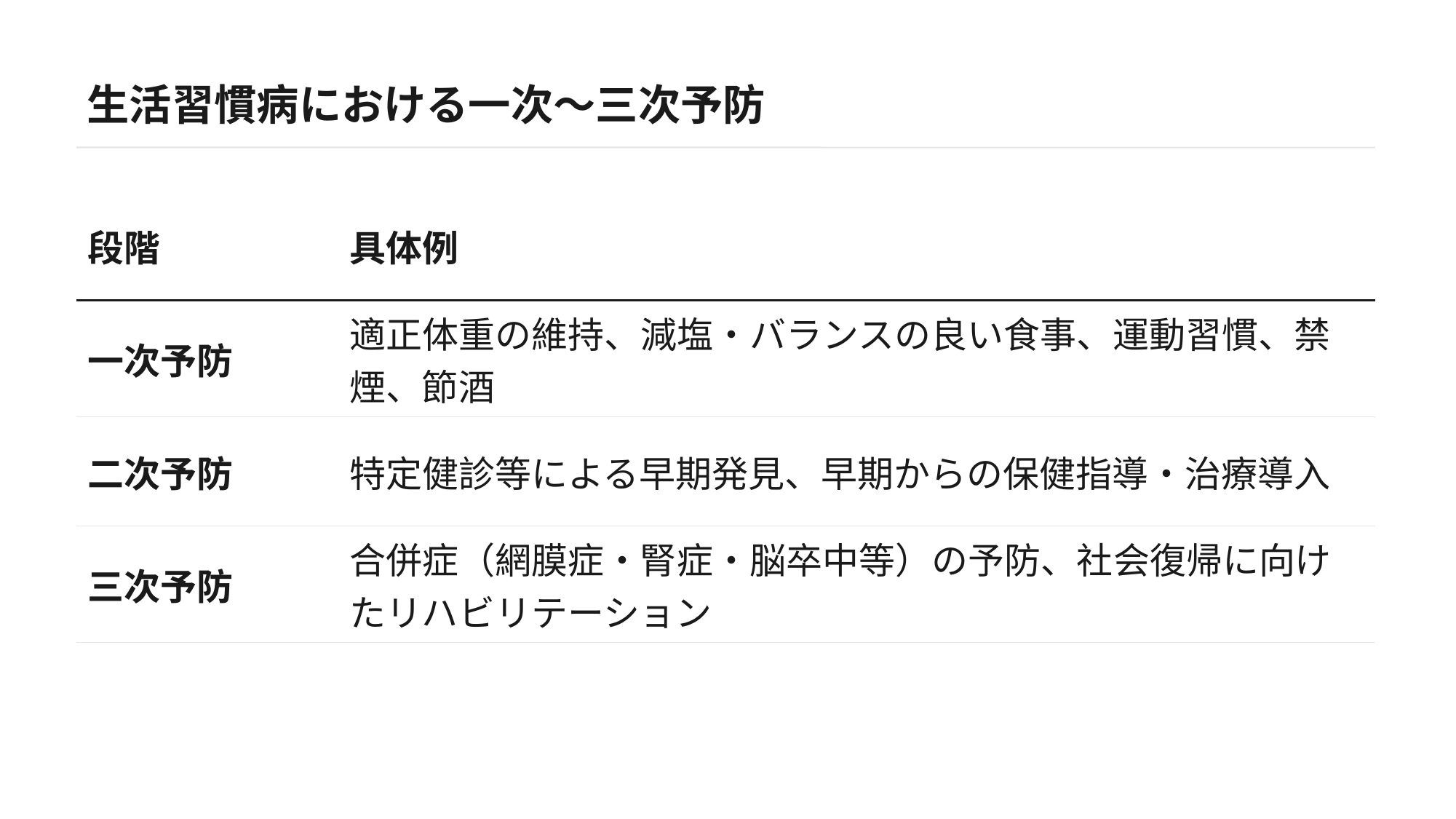

生活習慣病における一次〜三次予防

| 段階 | 具体例 |
| --- | --- |
| 一次予防 | 適正体重の維持、減塩・バランスの良い食事、運動習慣、禁煙、節酒 |
| 二次予防 | 特定健診等による早期発見、早期からの保健指導・治療導入 |
| 三次予防 | 合併症（網膜症・腎症・脳卒中等）の予防、社会復帰に向けたリハビリテーション |